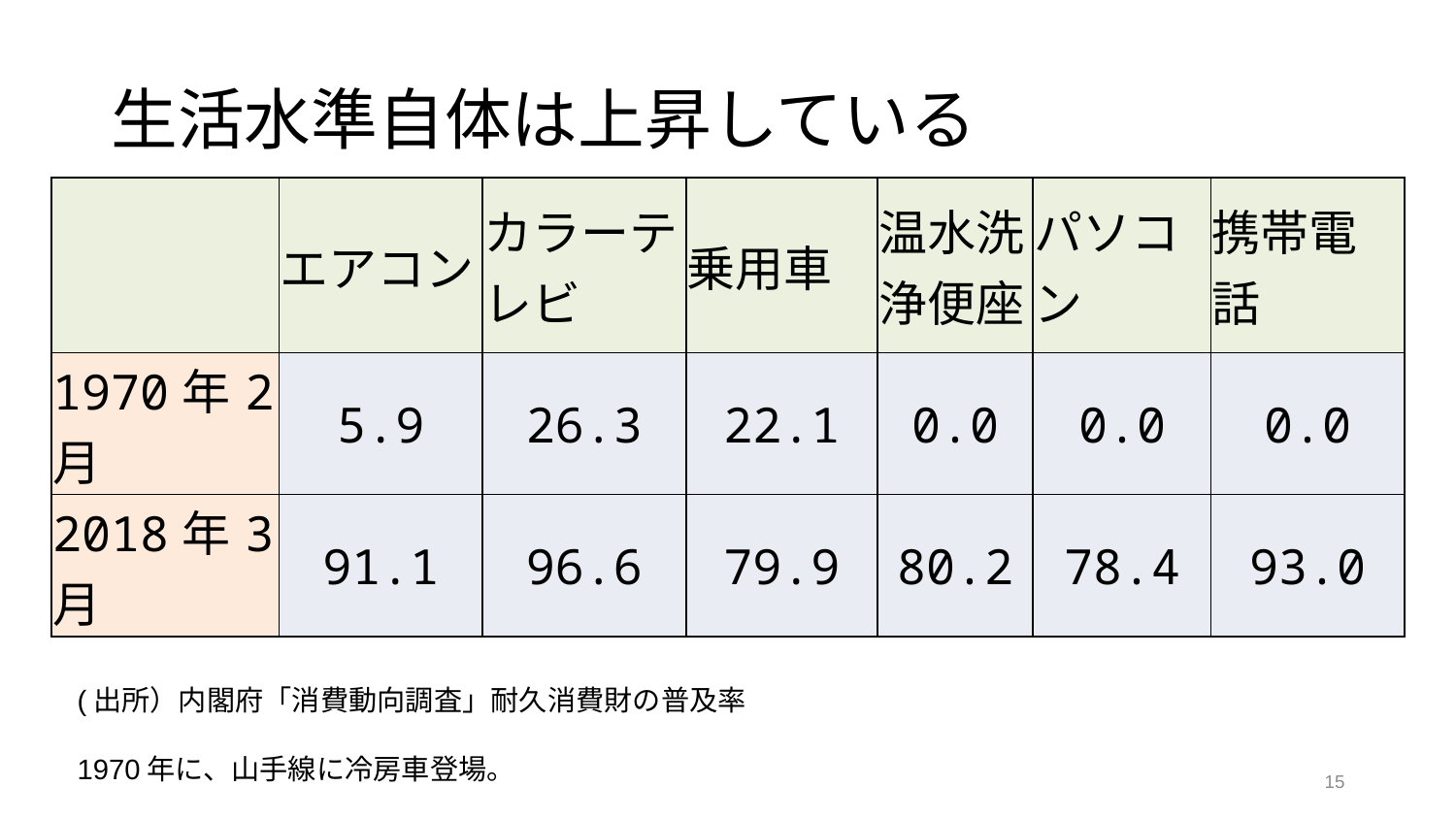

# 生活水準自体は上昇している
|  | エアコン | カラーテレビ | 乗用車 | 温水洗浄便座 | パソコン | 携帯電話 |
| --- | --- | --- | --- | --- | --- | --- |
| 1970年2月 | 5.9 | 26.3 | 22.1 | 0.0 | 0.0 | 0.0 |
| 2018年3月 | 91.1 | 96.6 | 79.9 | 80.2 | 78.4 | 93.0 |
(出所）内閣府「消費動向調査」耐久消費財の普及率
1970年に、山手線に冷房車登場。
15